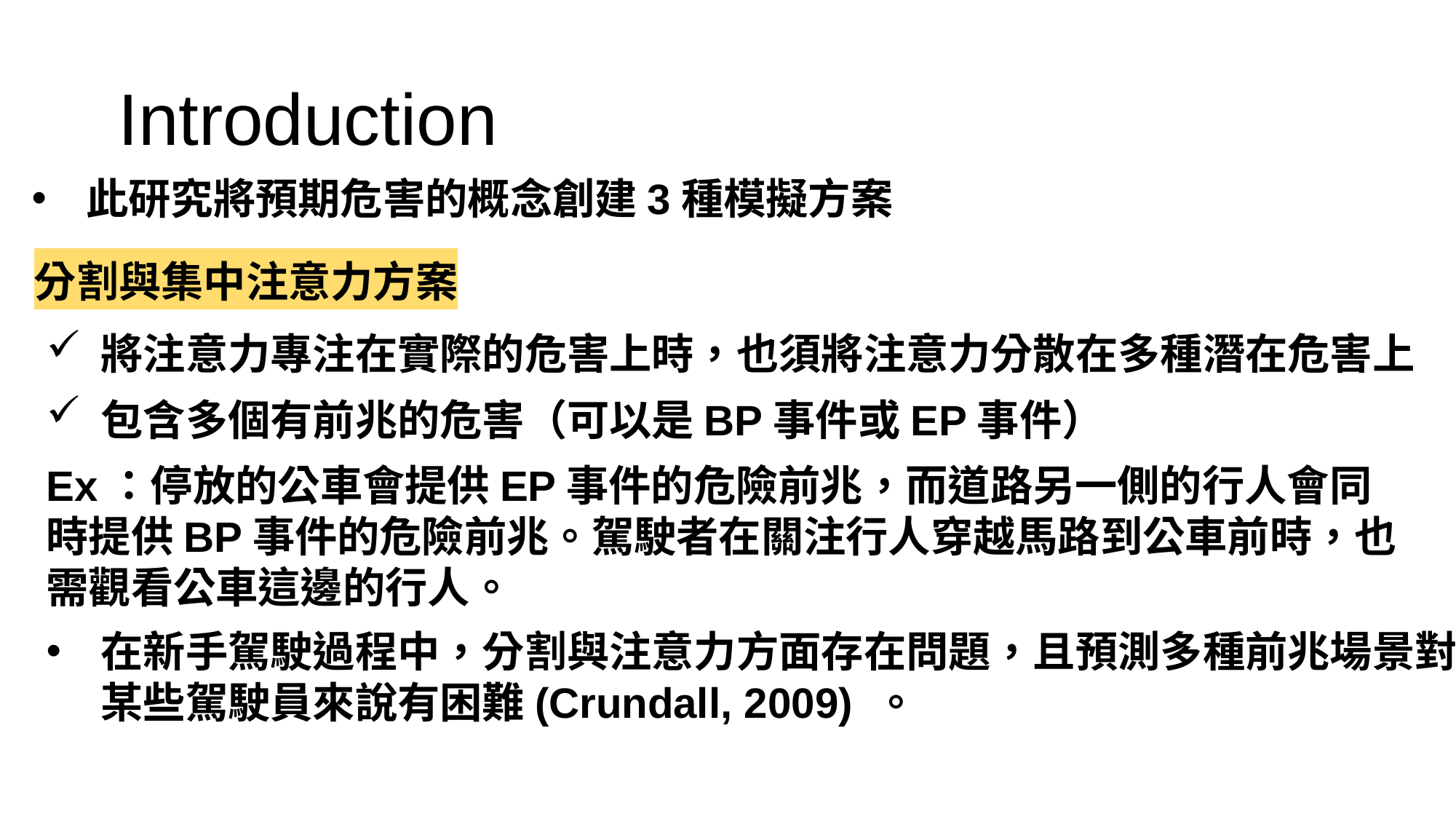

Introduction
此研究將預期危害的概念創建3種模擬方案
分割與集中注意力方案
將注意力專注在實際的危害上時，也須將注意力分散在多種潛在危害上
包含多個有前兆的危害（可以是BP事件或EP事件）
Ex：停放的公車會提供EP事件的危險前兆，而道路另一側的行人會同時提供BP事件的危險前兆。駕駛者在關注行人穿越馬路到公車前時，也需觀看公車這邊的行人。
在新手駕駛過程中，分割與注意力方面存在問題，且預測多種前兆場景對某些駕駛員來說有困難(Crundall, 2009) 。